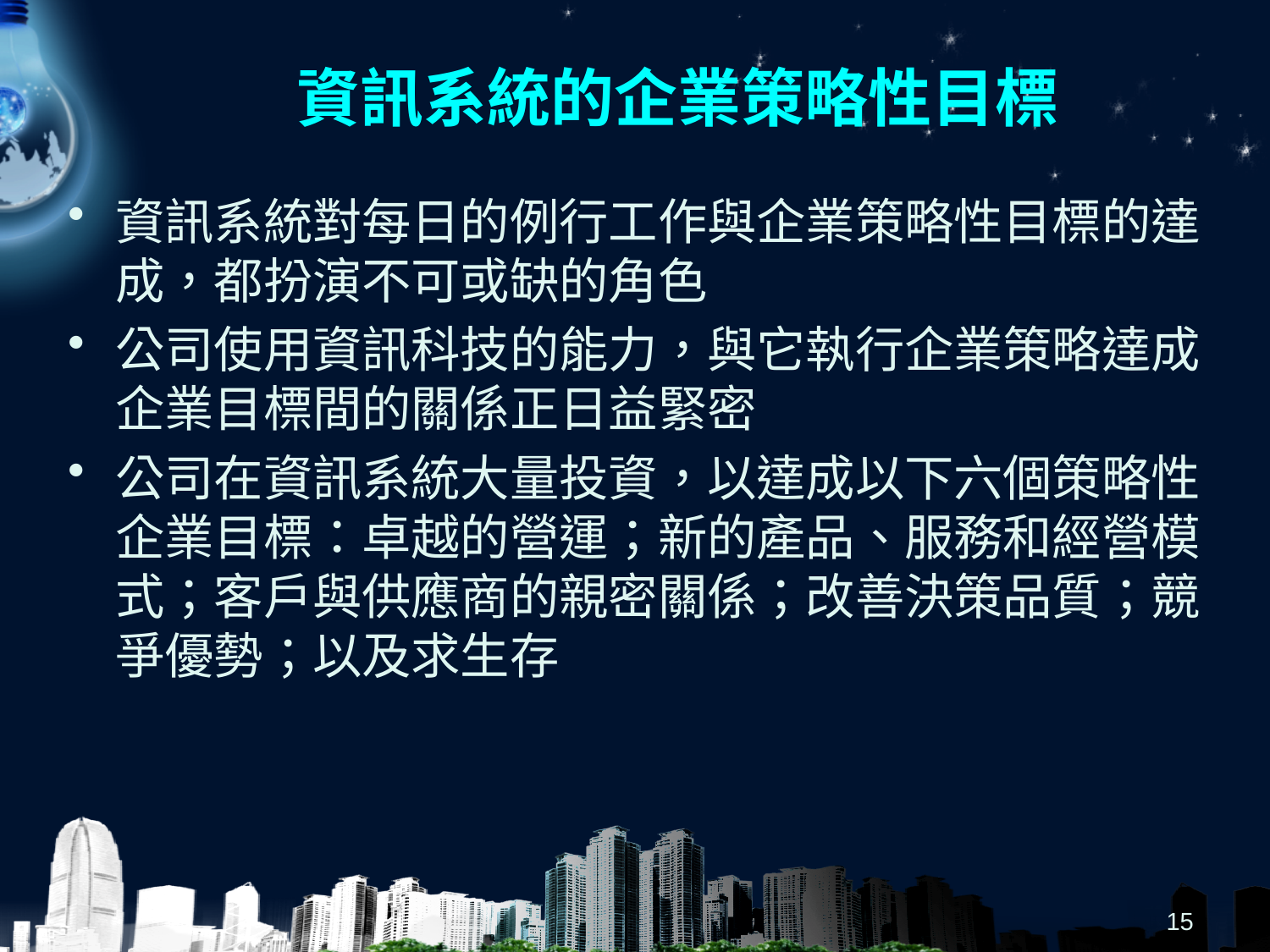

# 資訊系統的企業策略性目標
資訊系統對每日的例行工作與企業策略性目標的達成，都扮演不可或缺的角色
公司使用資訊科技的能力，與它執行企業策略達成企業目標間的關係正日益緊密
公司在資訊系統大量投資，以達成以下六個策略性企業目標：卓越的營運；新的產品、服務和經營模式；客戶與供應商的親密關係；改善決策品質；競爭優勢；以及求生存
15